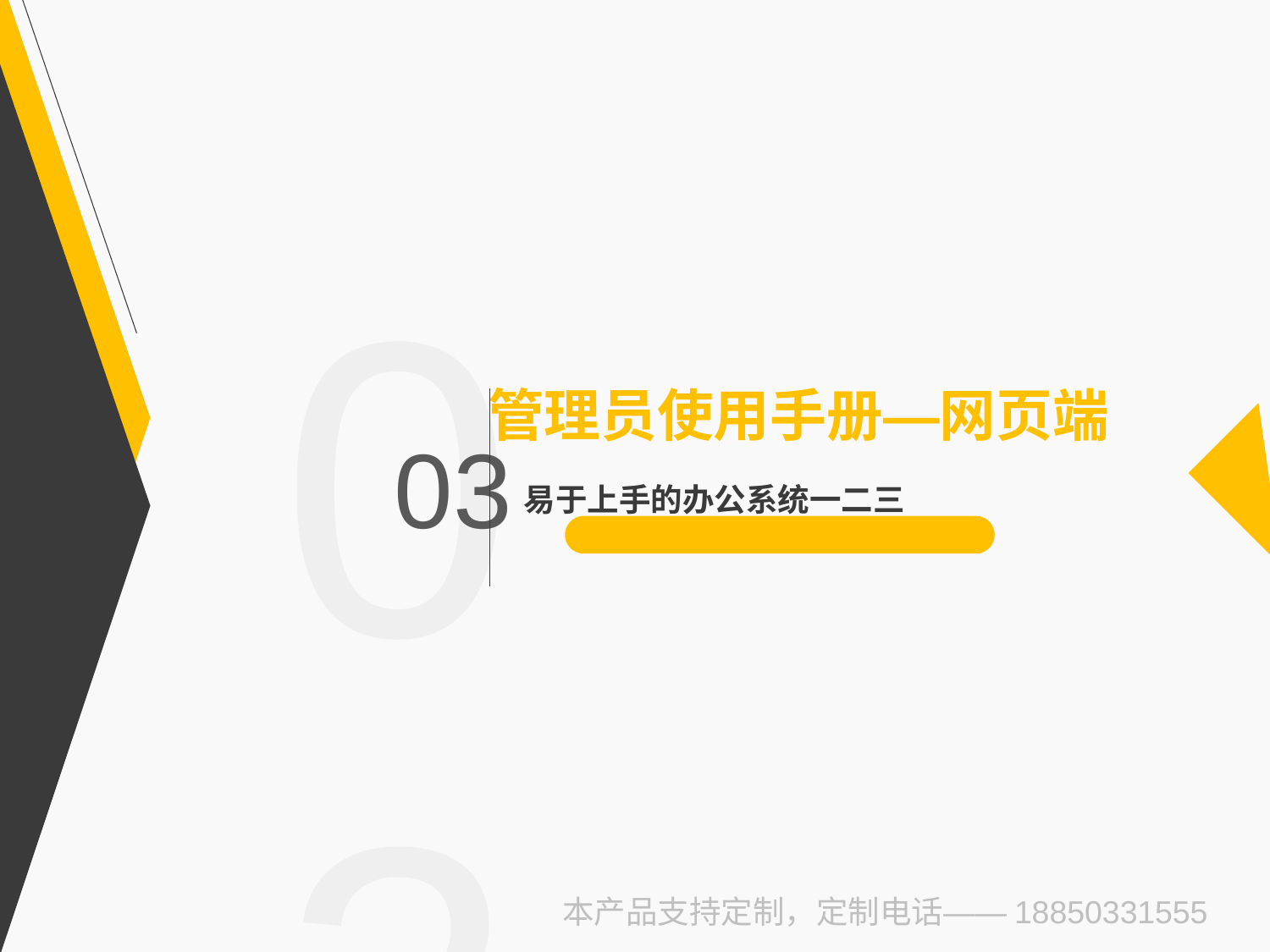

02
管理员使用手册—网页端
03

易于上手的办公系统一二三

本产品支持定制，定制电话——18850331555